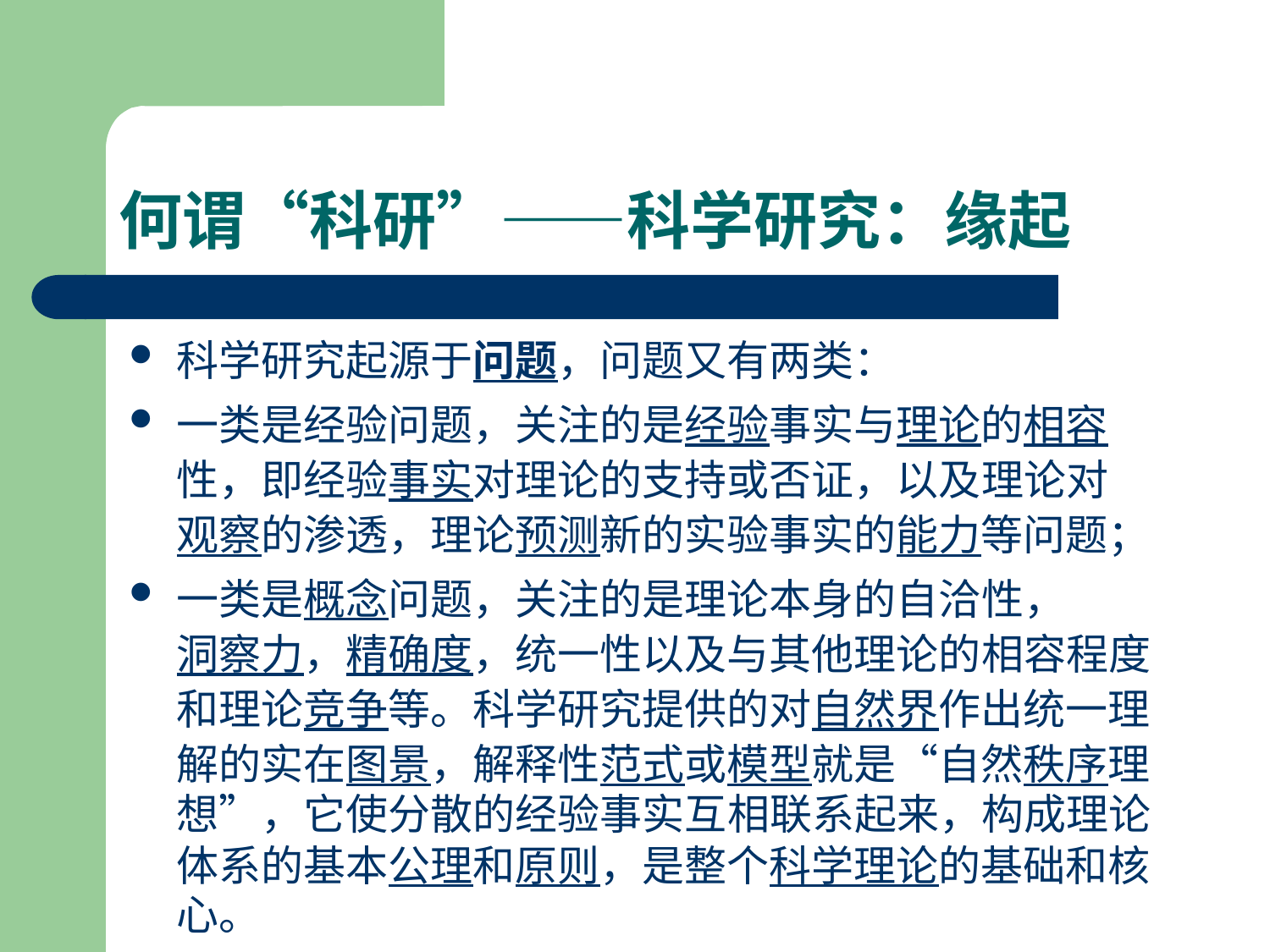

# 何谓“科研”——科学研究：缘起
科学研究起源于问题，问题又有两类：
一类是经验问题，关注的是经验事实与理论的相容性，即经验事实对理论的支持或否证，以及理论对观察的渗透，理论预测新的实验事实的能力等问题；
一类是概念问题，关注的是理论本身的自洽性，洞察力，精确度，统一性以及与其他理论的相容程度和理论竞争等。科学研究提供的对自然界作出统一理解的实在图景，解释性范式或模型就是“自然秩序理想”，它使分散的经验事实互相联系起来，构成理论体系的基本公理和原则，是整个科学理论的基础和核心。